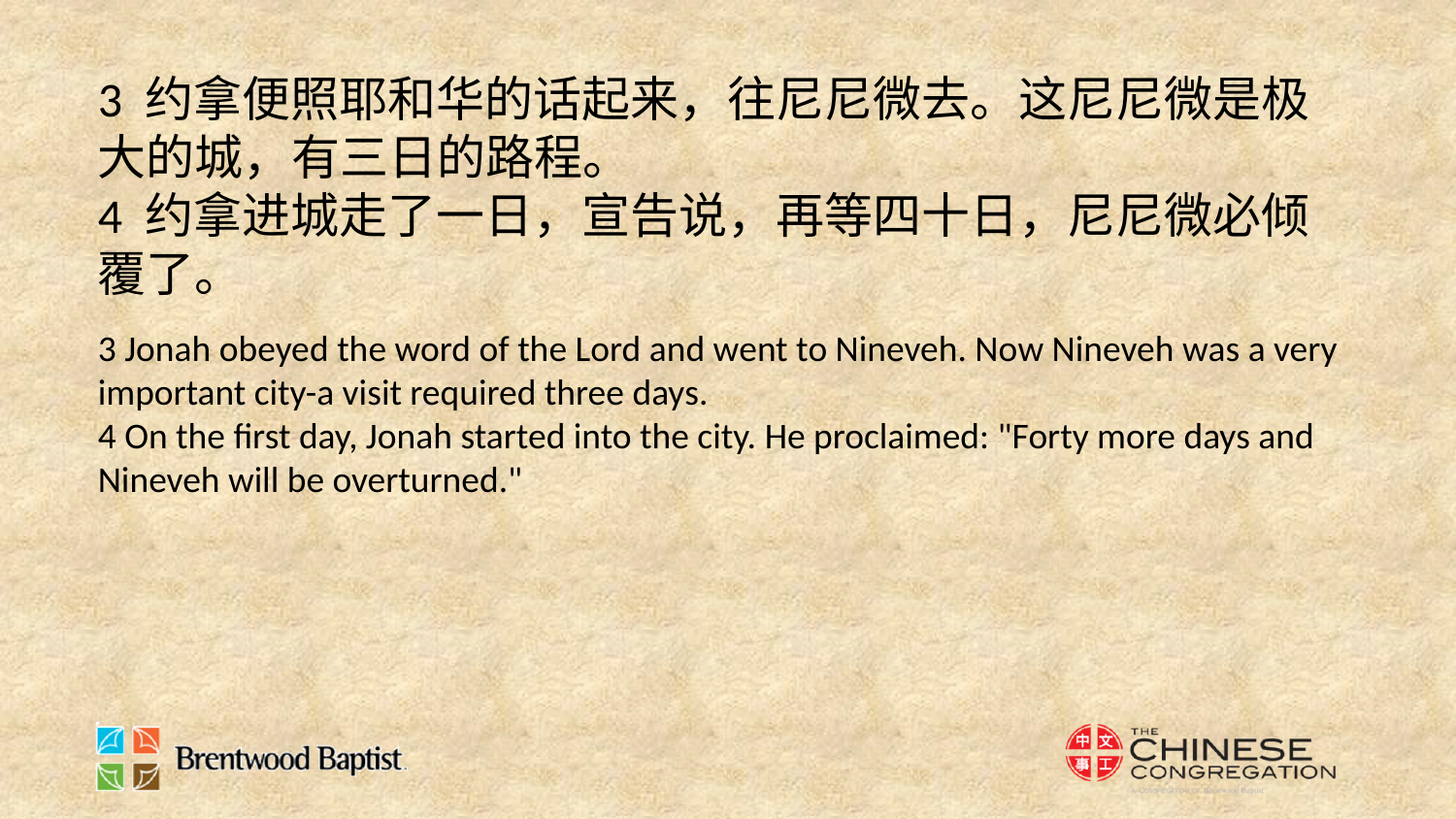

3 约拿便照耶和华的话起来，往尼尼微去。这尼尼微是极大的城，有三日的路程。
4 约拿进城走了一日，宣告说，再等四十日，尼尼微必倾覆了。

3 Jonah obeyed the word of the Lord and went to Nineveh. Now Nineveh was a very important city-a visit required three days.
4 On the first day, Jonah started into the city. He proclaimed: "Forty more days and Nineveh will be overturned."